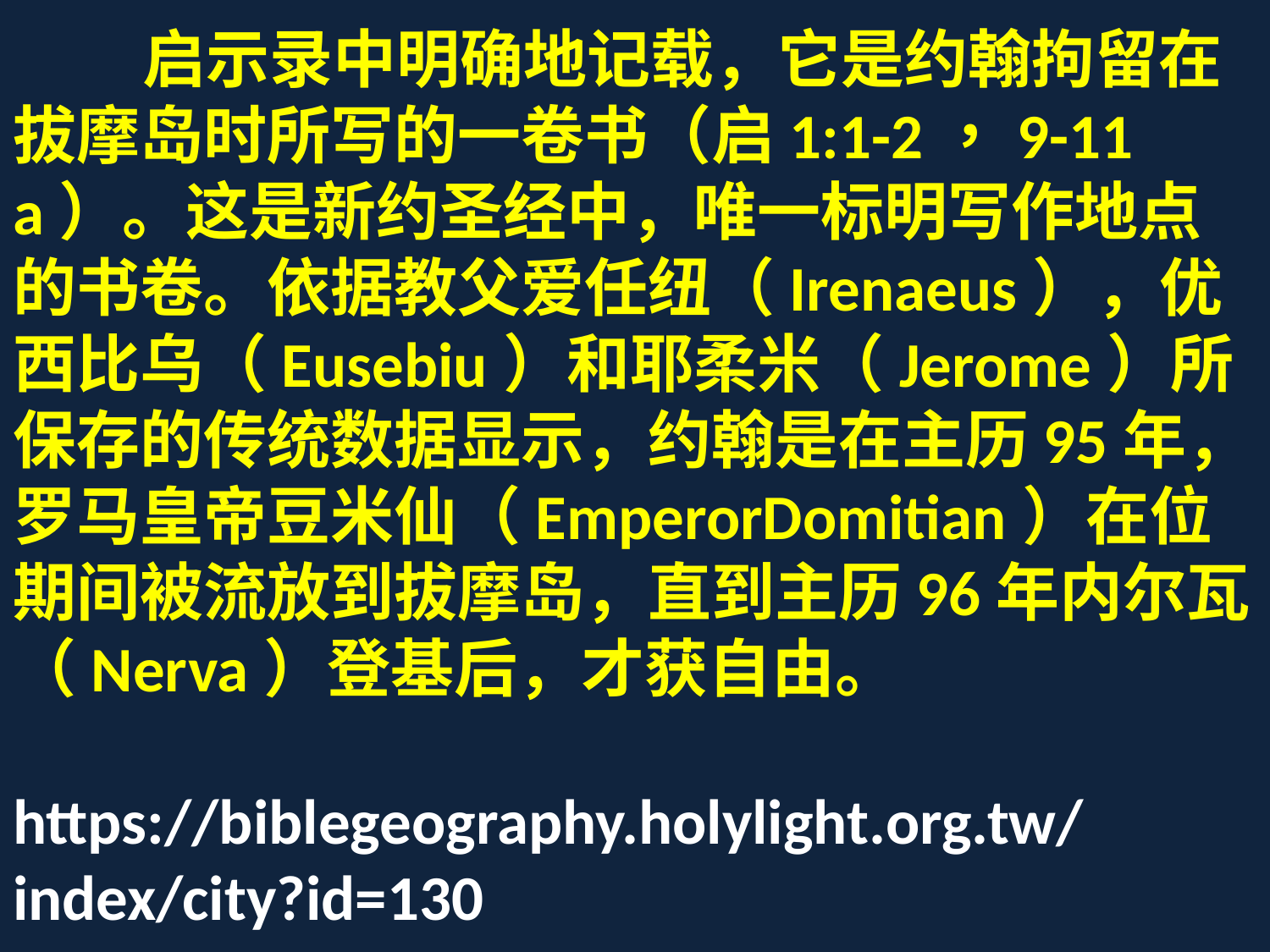

启示录中明确地记载，它是约翰拘留在拔摩岛时所写的一卷书（启1:1-2，9-11a）。这是新约圣经中，唯一标明写作地点的书卷。依据教父爱任纽（Irenaeus），优西比乌（Eusebiu）和耶柔米（Jerome）所保存的传统数据显示，约翰是在主历95年，罗马皇帝豆米仙（EmperorDomitian）在位期间被流放到拔摩岛，直到主历96年内尔瓦（Nerva）登基后，才获自由。

https://biblegeography.holylight.org.tw/index/city?id=130